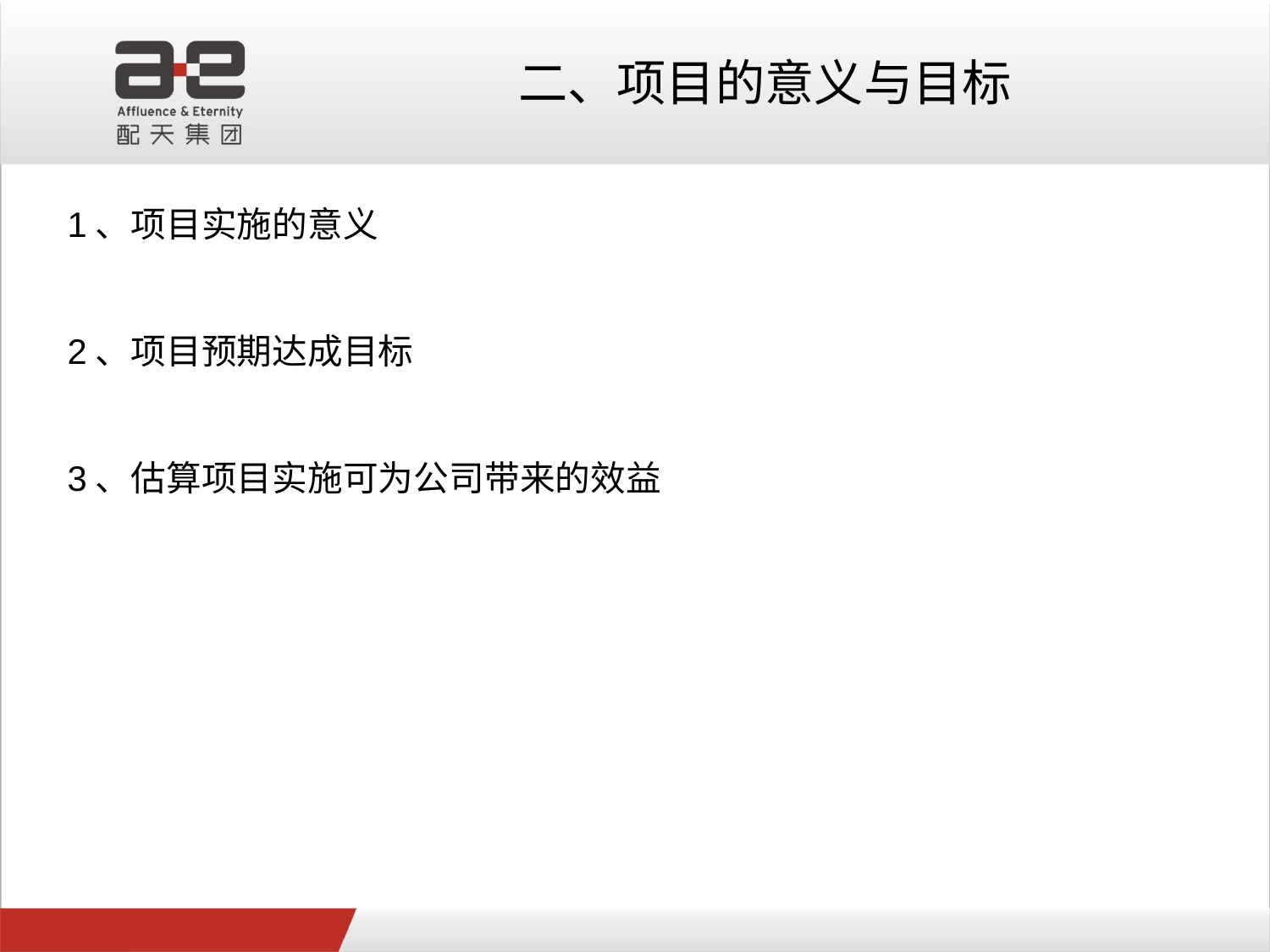

# 二、项目的意义与目标
1、项目实施的意义

2、项目预期达成目标

3、估算项目实施可为公司带来的效益